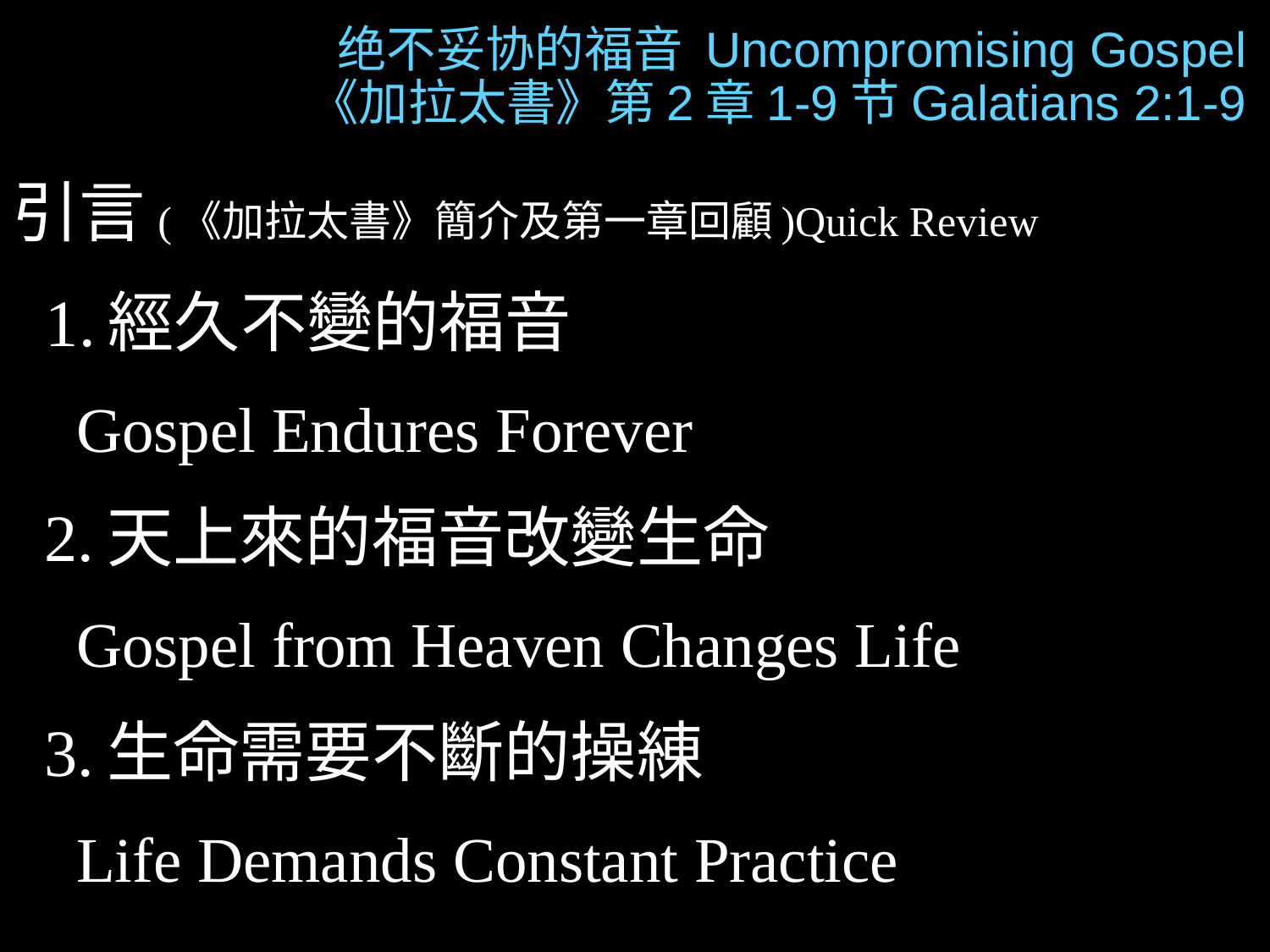

绝不妥协的福音 Uncompromising Gospel
《加拉太書》第2章1-9节Galatians 2:1-9
引言(《加拉太書》簡介及第一章回顧)Quick Review
  1.經久不變的福音
    Gospel Endures Forever
  2.天上來的福音改變生命
    Gospel from Heaven Changes Life
  3.生命需要不斷的操練
    Life Demands Constant Practice